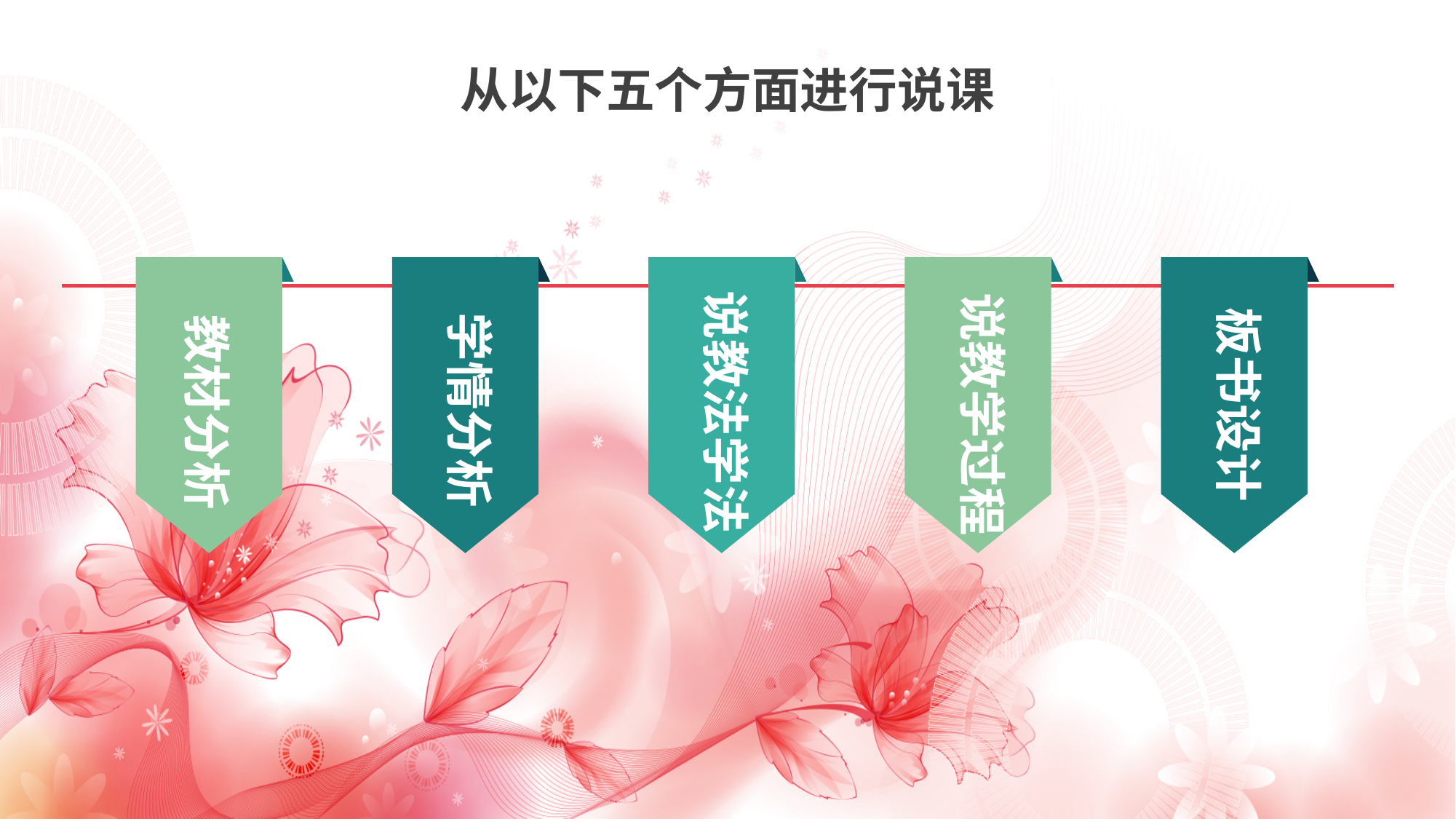

从以下五个方面进行说课

说教法学法
说教学过程
板书设计
学情分析
教材分析